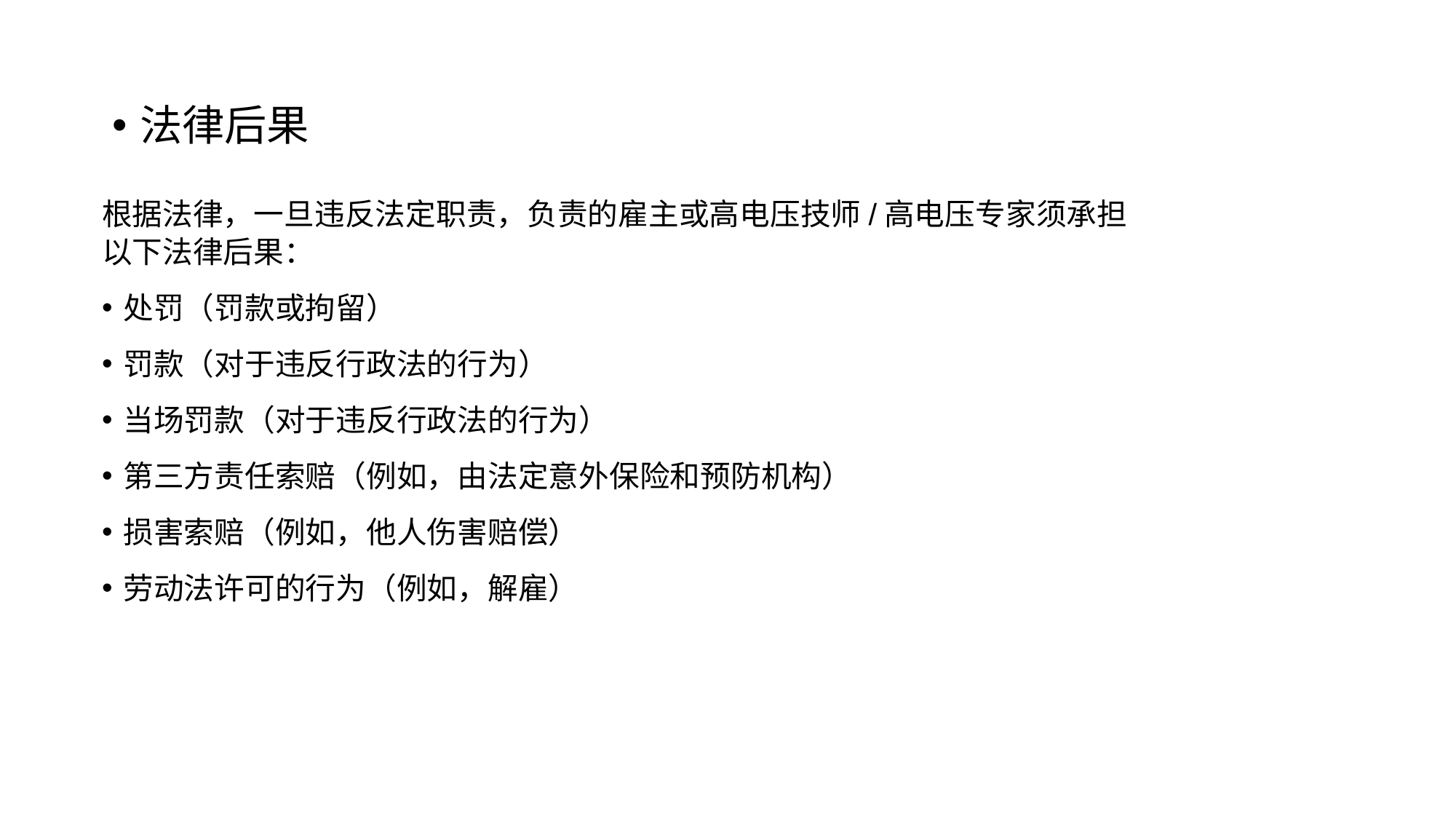

法律后果
根据法律，一旦违反法定职责，负责的雇主或高电压技师/高电压专家须承担以下法律后果：
处罚（罚款或拘留）
罚款（对于违反行政法的行为）
当场罚款（对于违反行政法的行为）
第三方责任索赔（例如，由法定意外保险和预防机构）
损害索赔（例如，他人伤害赔偿）
劳动法许可的行为（例如，解雇）